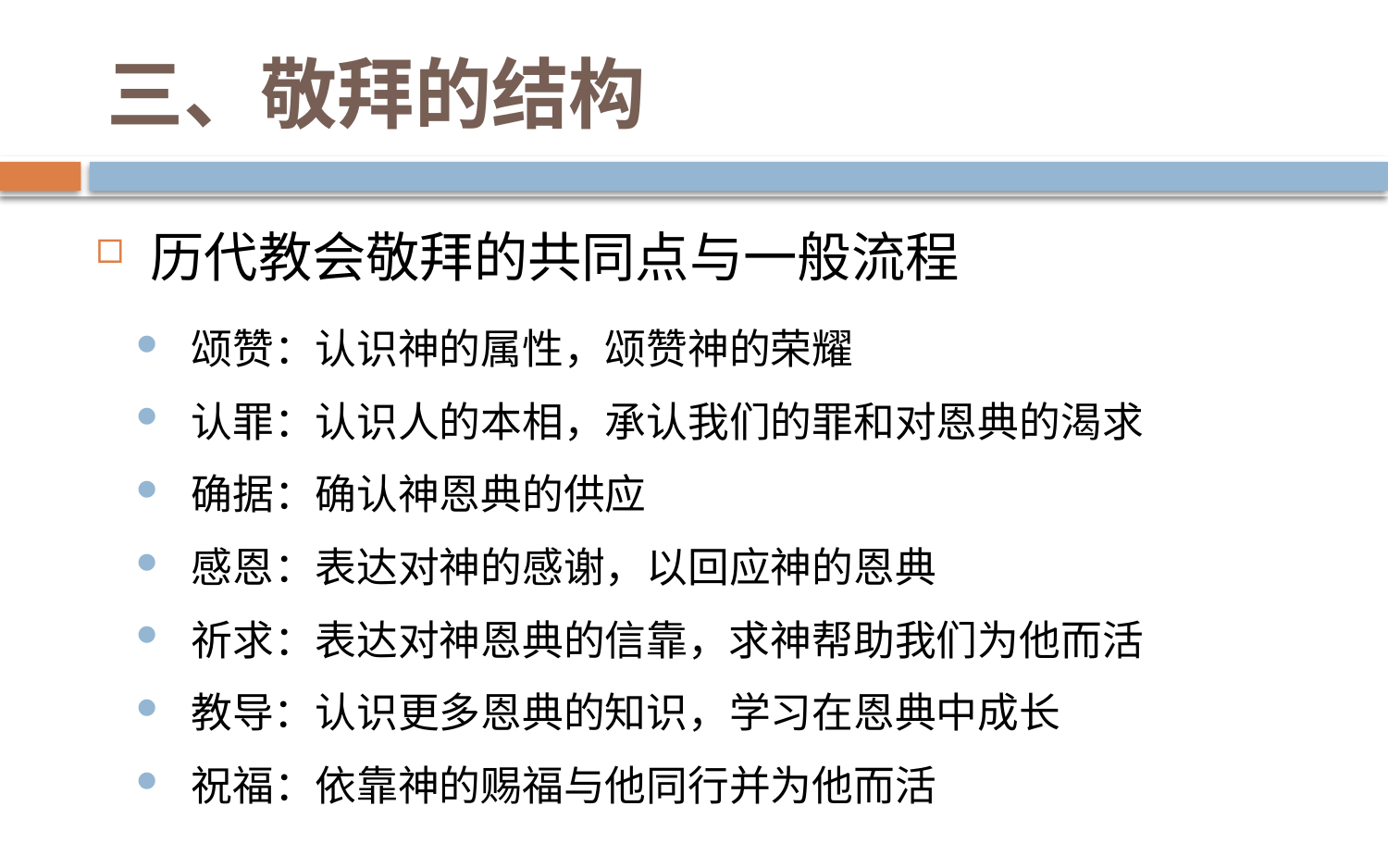

# 三、敬拜的结构
历代教会敬拜的共同点与一般流程
颂赞：认识神的属性，颂赞神的荣耀
认罪：认识人的本相，承认我们的罪和对恩典的渴求
确据：确认神恩典的供应
感恩：表达对神的感谢，以回应神的恩典
祈求：表达对神恩典的信靠，求神帮助我们为他而活
教导：认识更多恩典的知识，学习在恩典中成长
祝福：依靠神的赐福与他同行并为他而活